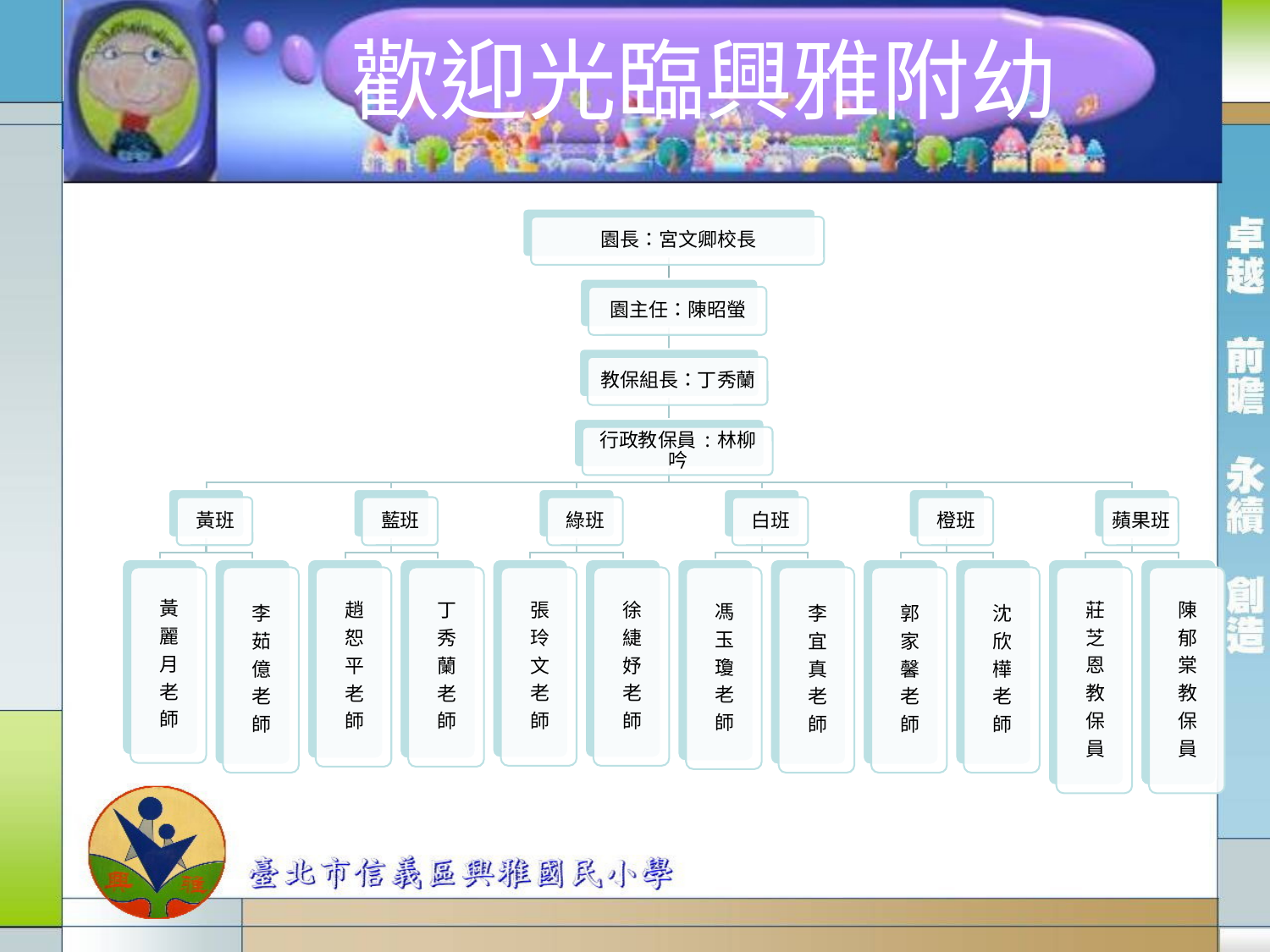

歡迎光臨興雅附幼
園長：宮文卿校長
園主任：陳昭螢
教保組長：丁秀蘭
行政教保員:林柳吟
黃班
黃
麗
月
老
師
李
茹
億
老
師
藍班
趙
恕
平
老
師
丁
秀
蘭
老
師
綠班
張
玲
文
老
師
徐
緁
妤
老
師
白班
馮
玉
瓊
老
師
李
宜
真
老
師
橙班
郭
家
馨
老
師
沈
欣
樺
老
師
蘋果班
莊
芝
恩
教
保
員
陳
郁
棠
教
保
員